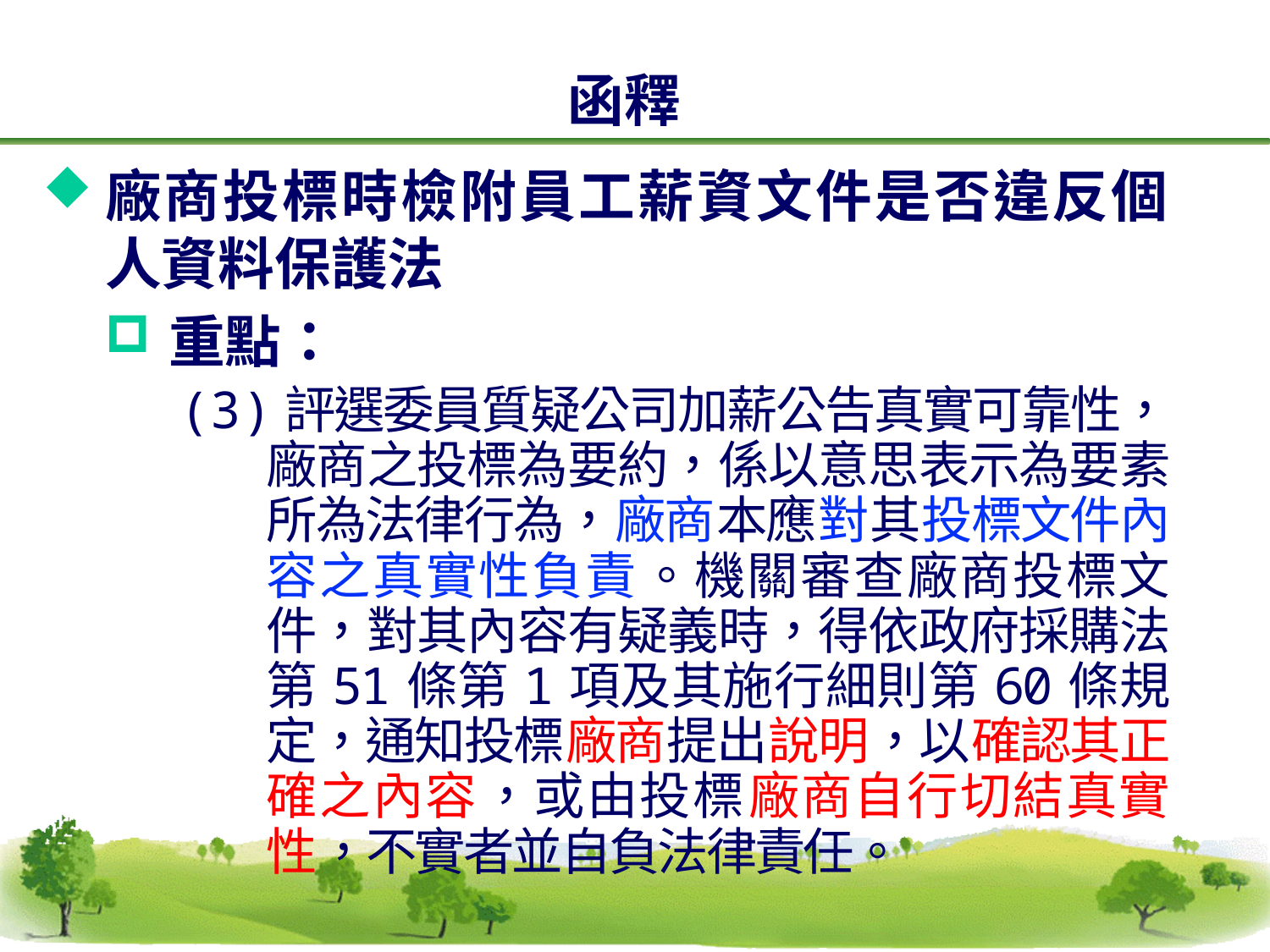

函釋
廠商投標時檢附員工薪資文件是否違反個人資料保護法
重點：
(3)評選委員質疑公司加薪公告真實可靠性，廠商之投標為要約，係以意思表示為要素所為法律行為，廠商本應對其投標文件內容之真實性負責。機關審查廠商投標文件，對其內容有疑義時，得依政府採購法第51條第1項及其施行細則第60條規定，通知投標廠商提出說明，以確認其正確之內容，或由投標廠商自行切結真實性，不實者並自負法律責任。